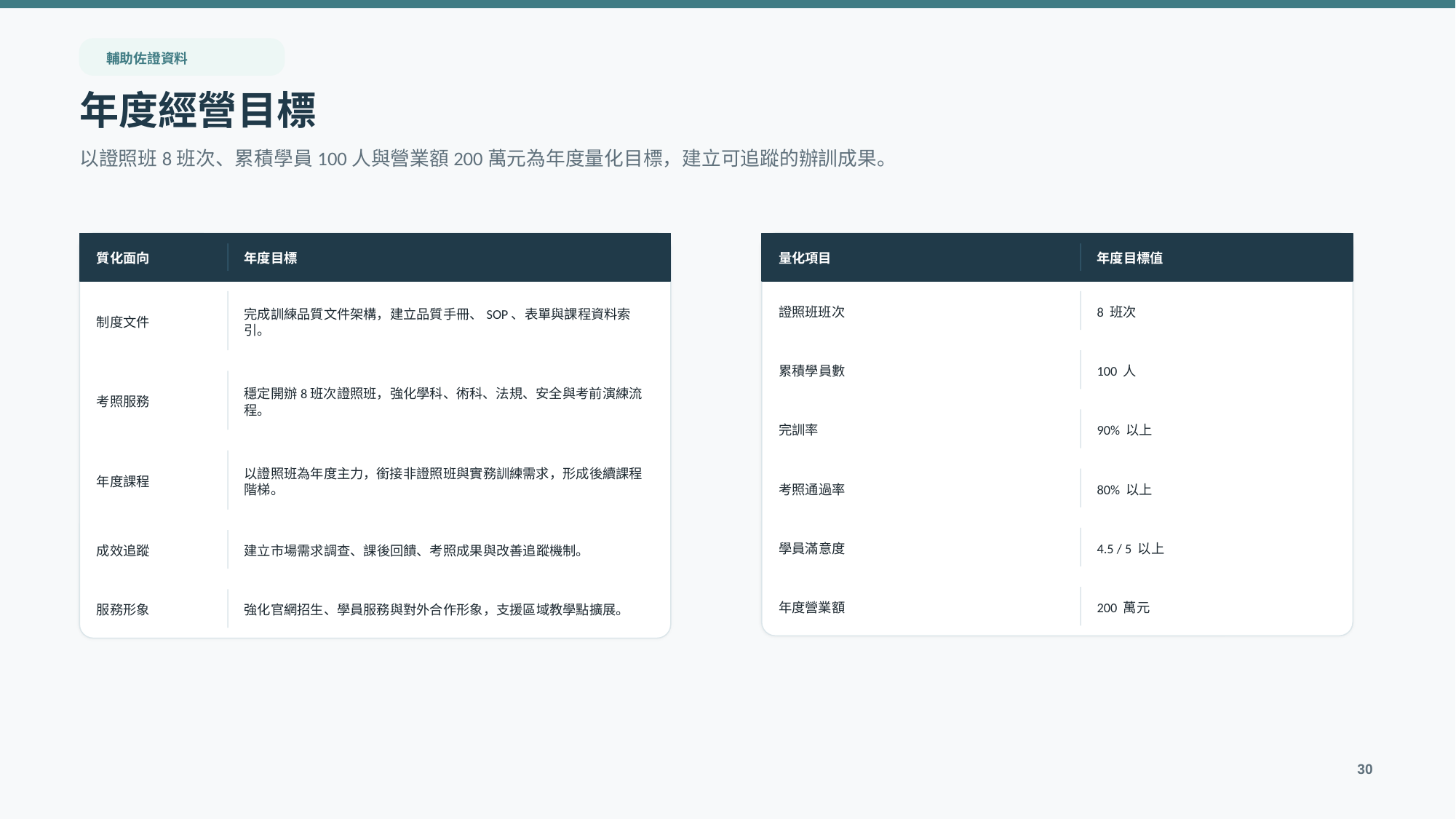

輔助佐證資料
年度經營目標
以證照班8班次、累積學員100人與營業額200萬元為年度量化目標，建立可追蹤的辦訓成果。

質化面向
年度目標
量化項目
年度目標值

制度文件
完成訓練品質文件架構，建立品質手冊、SOP、表單與課程資料索引。
證照班班次
8 班次

累積學員數
100 人

考照服務
穩定開辦8班次證照班，強化學科、術科、法規、安全與考前演練流程。

完訓率
90% 以上

年度課程
以證照班為年度主力，銜接非證照班與實務訓練需求，形成後續課程階梯。

考照通過率
80% 以上

學員滿意度
4.5 / 5 以上
成效追蹤
建立市場需求調查、課後回饋、考照成果與改善追蹤機制。

年度營業額
200 萬元
服務形象
強化官網招生、學員服務與對外合作形象，支援區域教學點擴展。

30